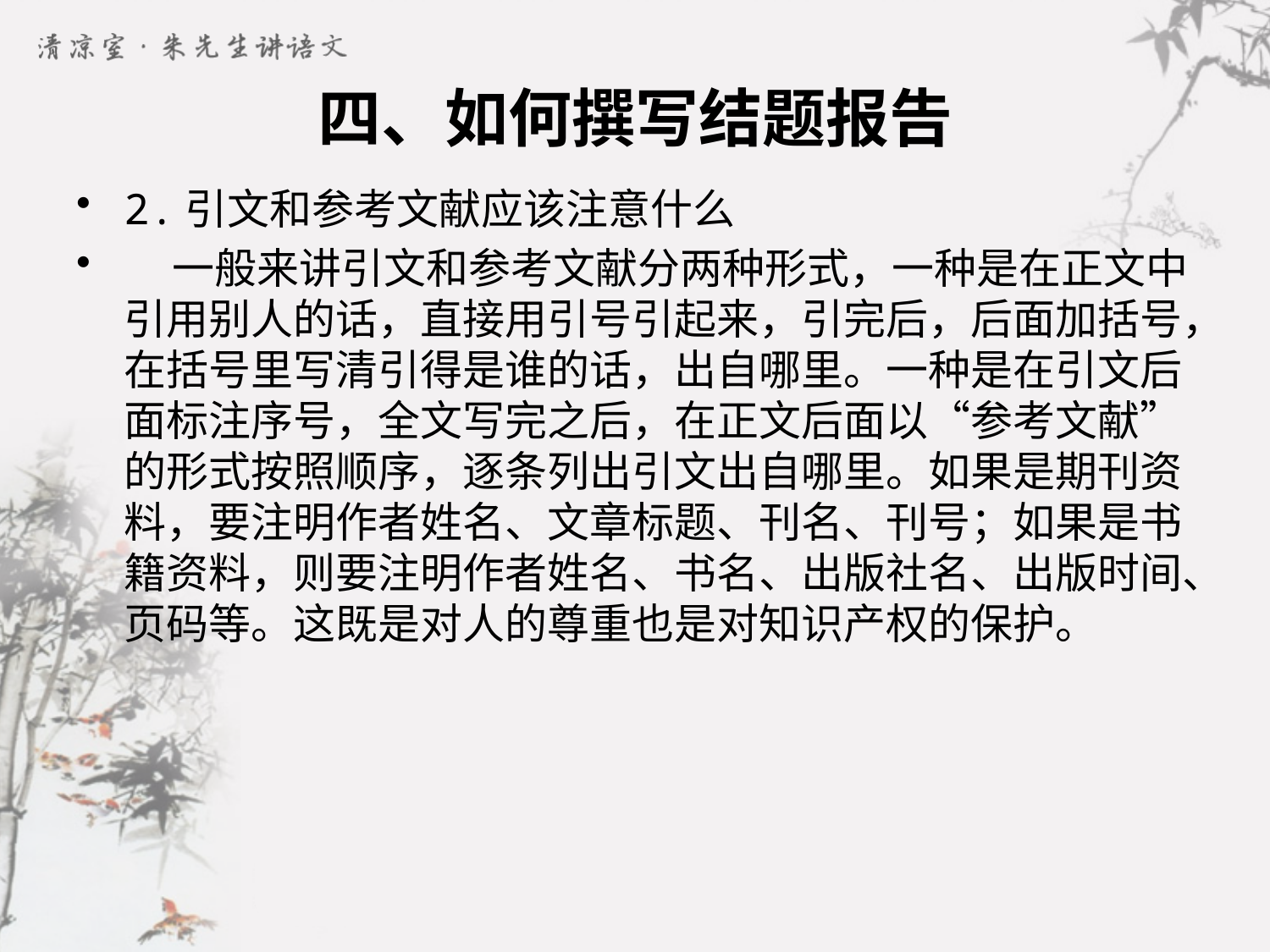

# 四、如何撰写结题报告
2.引文和参考文献应该注意什么
    一般来讲引文和参考文献分两种形式，一种是在正文中引用别人的话，直接用引号引起来，引完后，后面加括号，在括号里写清引得是谁的话，出自哪里。一种是在引文后面标注序号，全文写完之后，在正文后面以“参考文献”的形式按照顺序，逐条列出引文出自哪里。如果是期刊资料，要注明作者姓名、文章标题、刊名、刊号；如果是书籍资料，则要注明作者姓名、书名、出版社名、出版时间、页码等。这既是对人的尊重也是对知识产权的保护。